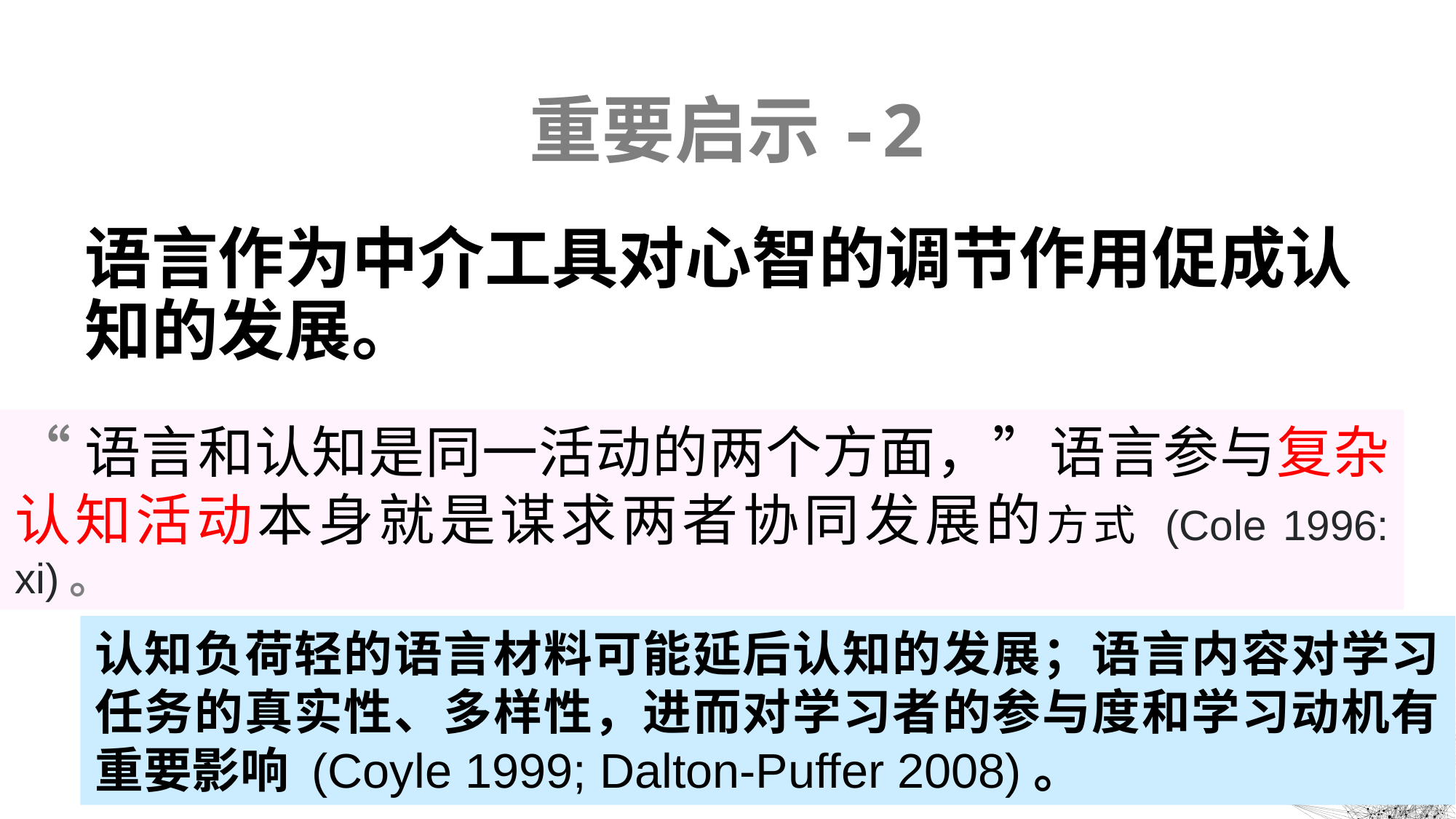

# 重要启示-2
语言作为中介工具对心智的调节作用促成认知的发展。

“语言和认知是同一活动的两个方面，”语言参与复杂认知活动本身就是谋求两者协同发展的方式 (Cole 1996: xi)。
认知负荷轻的语言材料可能延后认知的发展；语言内容对学习任务的真实性、多样性，进而对学习者的参与度和学习动机有重要影响 (Coyle 1999; Dalton-Puffer 2008)。